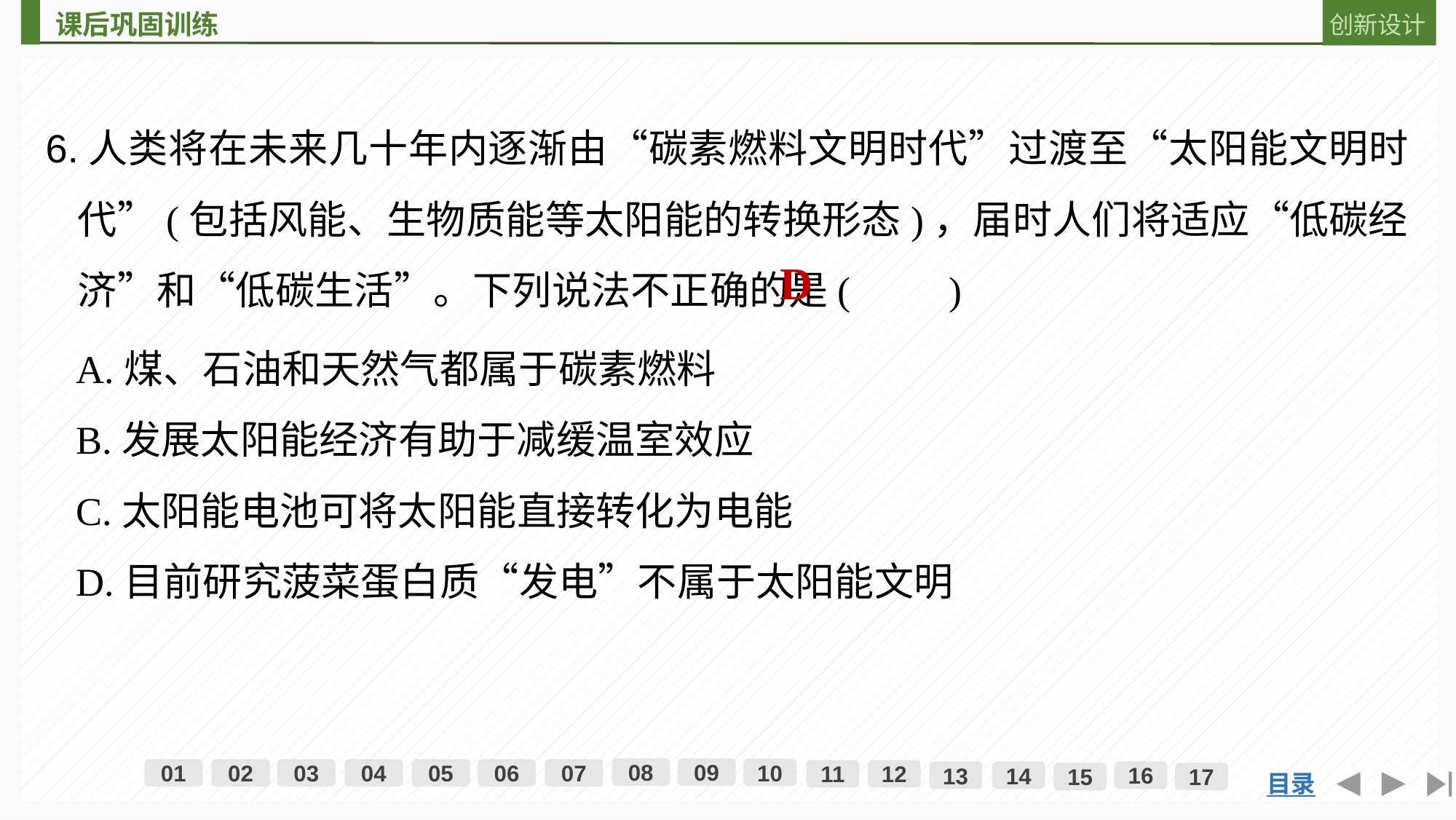

6.人类将在未来几十年内逐渐由“碳素燃料文明时代”过渡至“太阳能文明时代”(包括风能、生物质能等太阳能的转换形态)，届时人们将适应“低碳经济”和“低碳生活”。下列说法不正确的是(　　)
D
A.煤、石油和天然气都属于碳素燃料
B.发展太阳能经济有助于减缓温室效应
C.太阳能电池可将太阳能直接转化为电能
D.目前研究菠菜蛋白质“发电”不属于太阳能文明